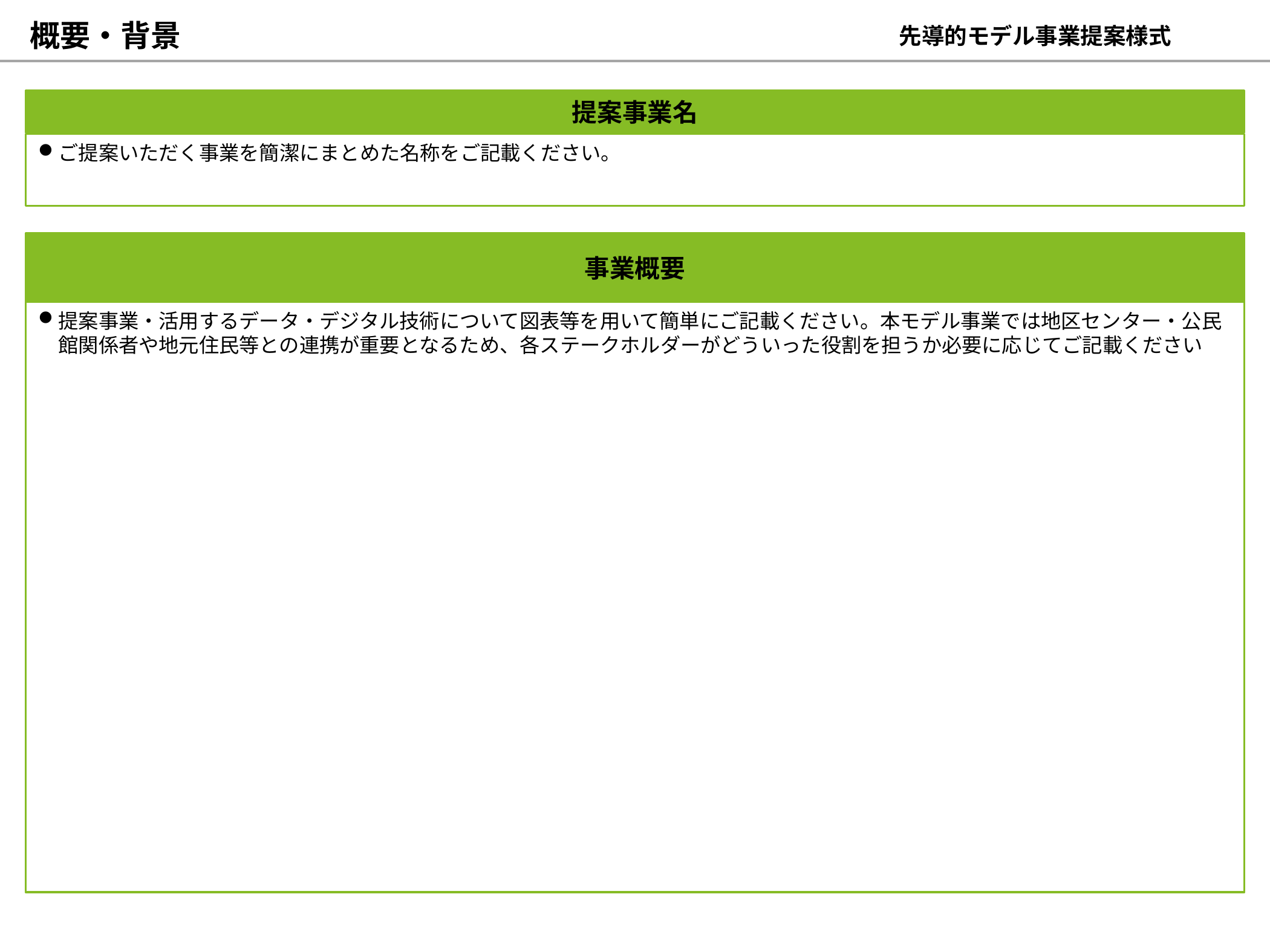

概要・背景
先導的モデル事業提案様式

提案事業名
ご提案いただく事業を簡潔にまとめた名称をご記載ください。
事業概要
提案事業・活用するデータ・デジタル技術について図表等を用いて簡単にご記載ください。本モデル事業では地区センター・公民館関係者や地元住民等との連携が重要となるため、各ステークホルダーがどういった役割を担うか必要に応じてご記載ください